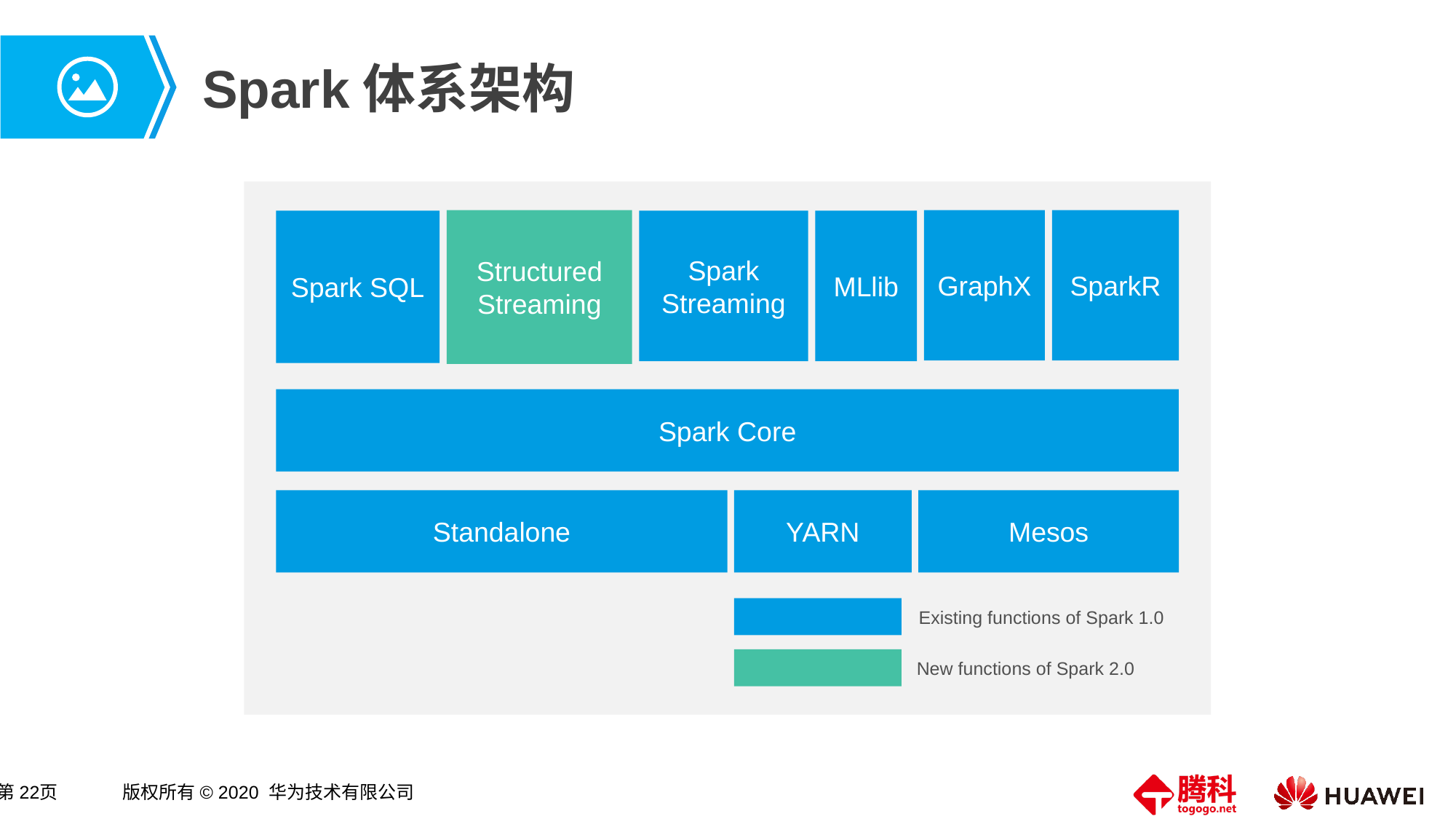

# Spark体系架构

Structured Streaming
SparkR
GraphX
MLlib
Spark Streaming
Spark SQL
Spark Core

Standalone
YARN
Mesos

Existing functions of Spark 1.0

New functions of Spark 2.0